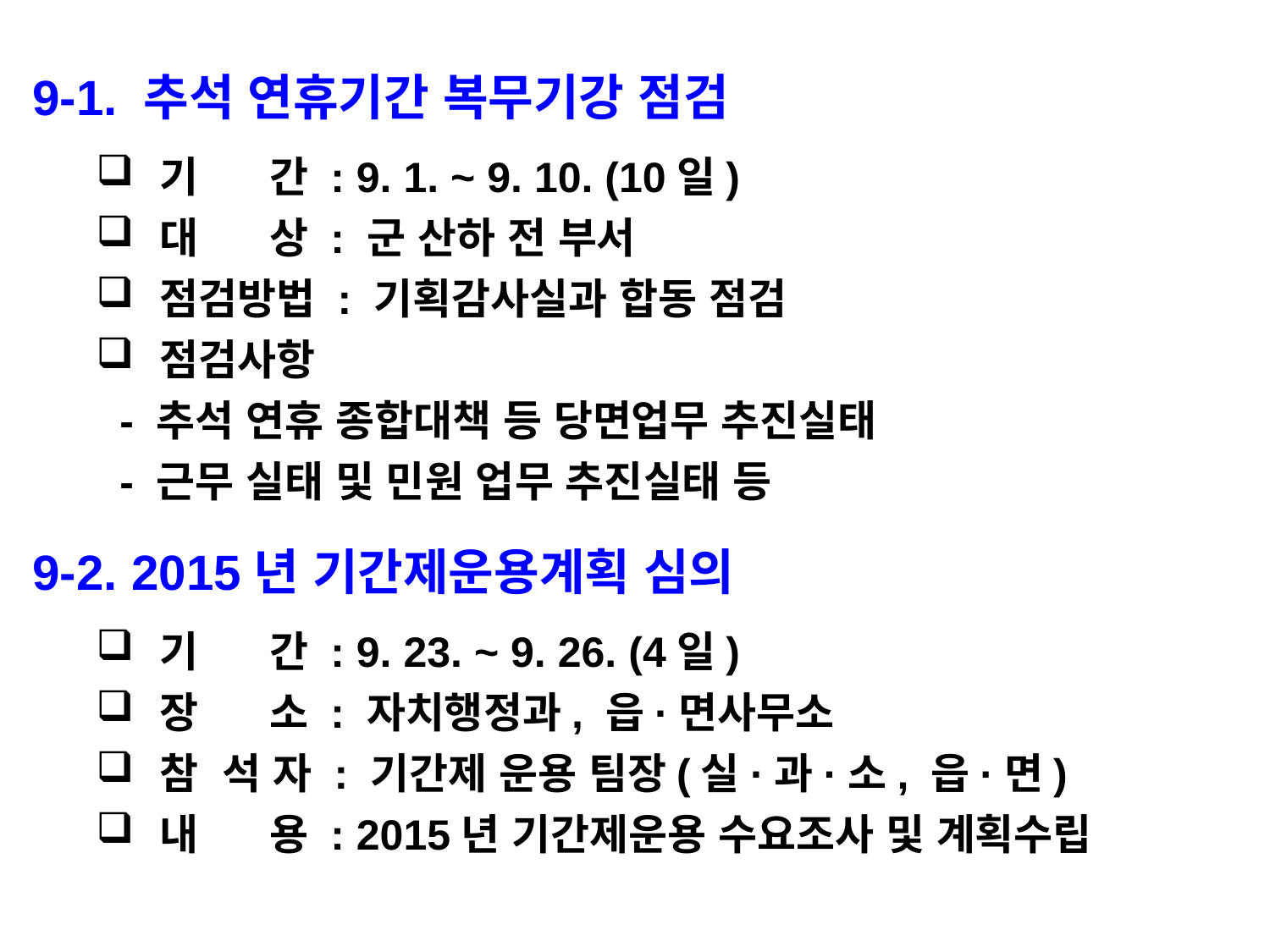

9-1. 추석 연휴기간 복무기강 점검
기      간 : 9. 1. ~ 9. 10. (10일)
대      상 : 군 산하 전 부서
점검방법 : 기획감사실과 합동 점검
점검사항
  - 추석 연휴 종합대책 등 당면업무 추진실태
  - 근무 실태 및 민원 업무 추진실태 등
9-2. 2015년 기간제운용계획 심의
기      간 : 9. 23. ~ 9. 26. (4일)
장      소 : 자치행정과, 읍·면사무소
참  석 자 : 기간제 운용 팀장(실·과·소, 읍·면)
내      용 : 2015년 기간제운용 수요조사 및 계획수립